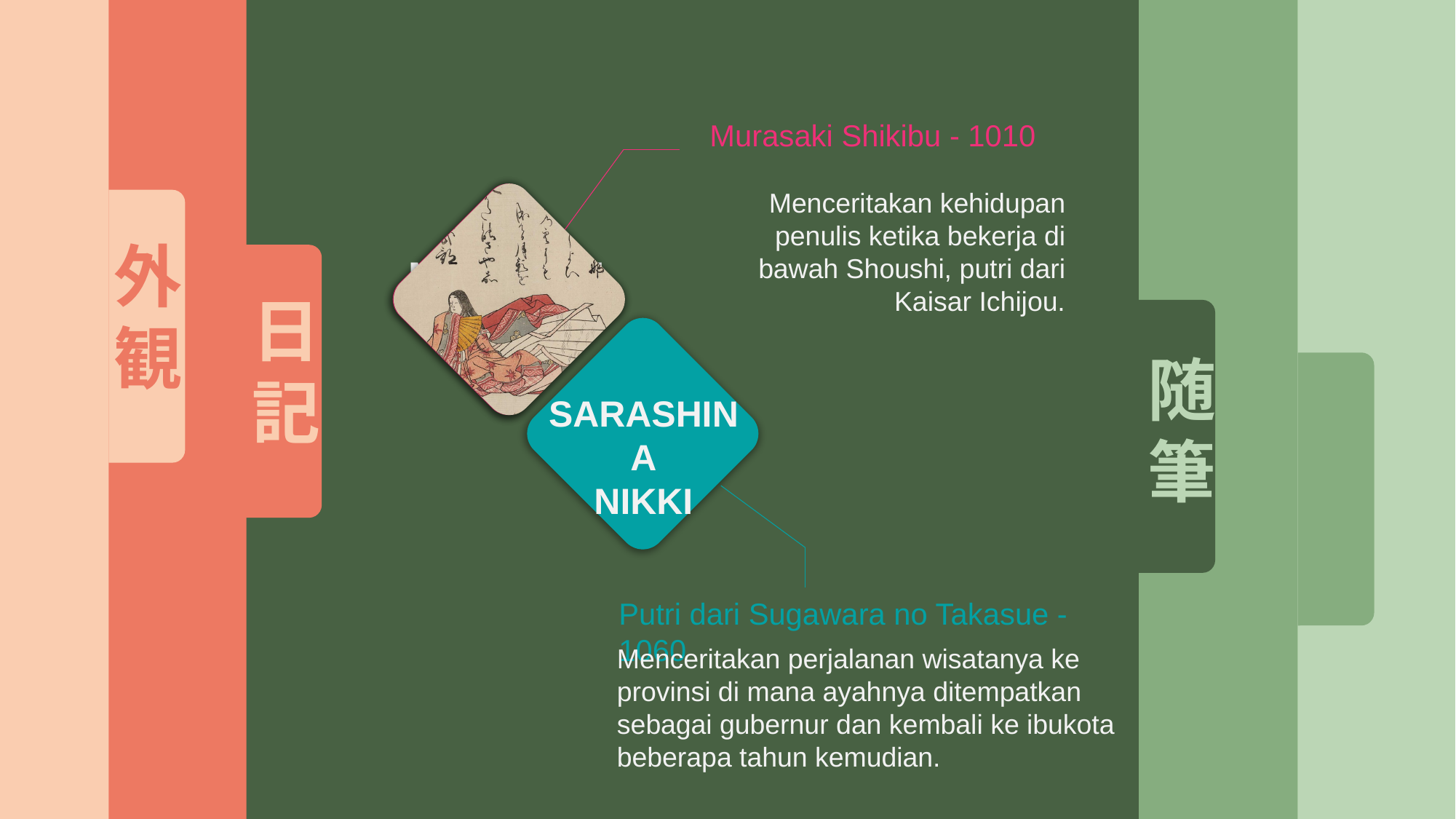

外観

日記

随筆

Murasaki Shikibu - 1010
Menceritakan kehidupan penulis ketika bekerja di bawah Shoushi, putri dari Kaisar Ichijou.

MURASAKI
SHIKIBU NIKKI

SARASHINA
NIKKI
Putri dari Sugawara no Takasue - 1060
Menceritakan perjalanan wisatanya ke provinsi di mana ayahnya ditempatkan sebagai gubernur dan kembali ke ibukota beberapa tahun kemudian.